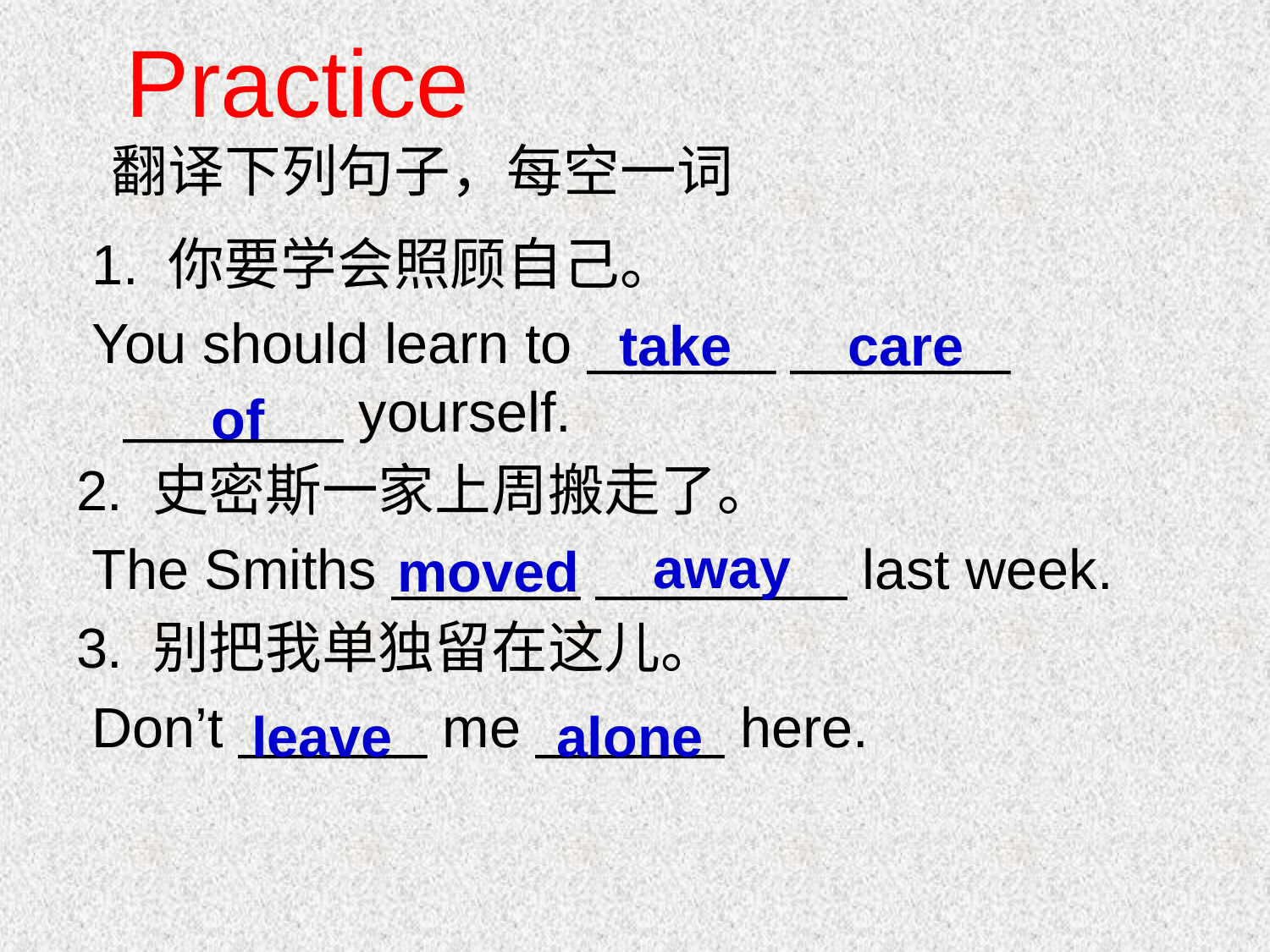

1. 你要学会照顾自己。
 You should learn to ______ _______  _______ yourself.
2. 史密斯一家上周搬走了。
 The Smiths ______ ________ last week.
3. 别把我单独留在这儿。
 Don’t ______ me ______ here.

Practice
翻译下列句子，每空一词
take
care
of
away
moved
leave
alone